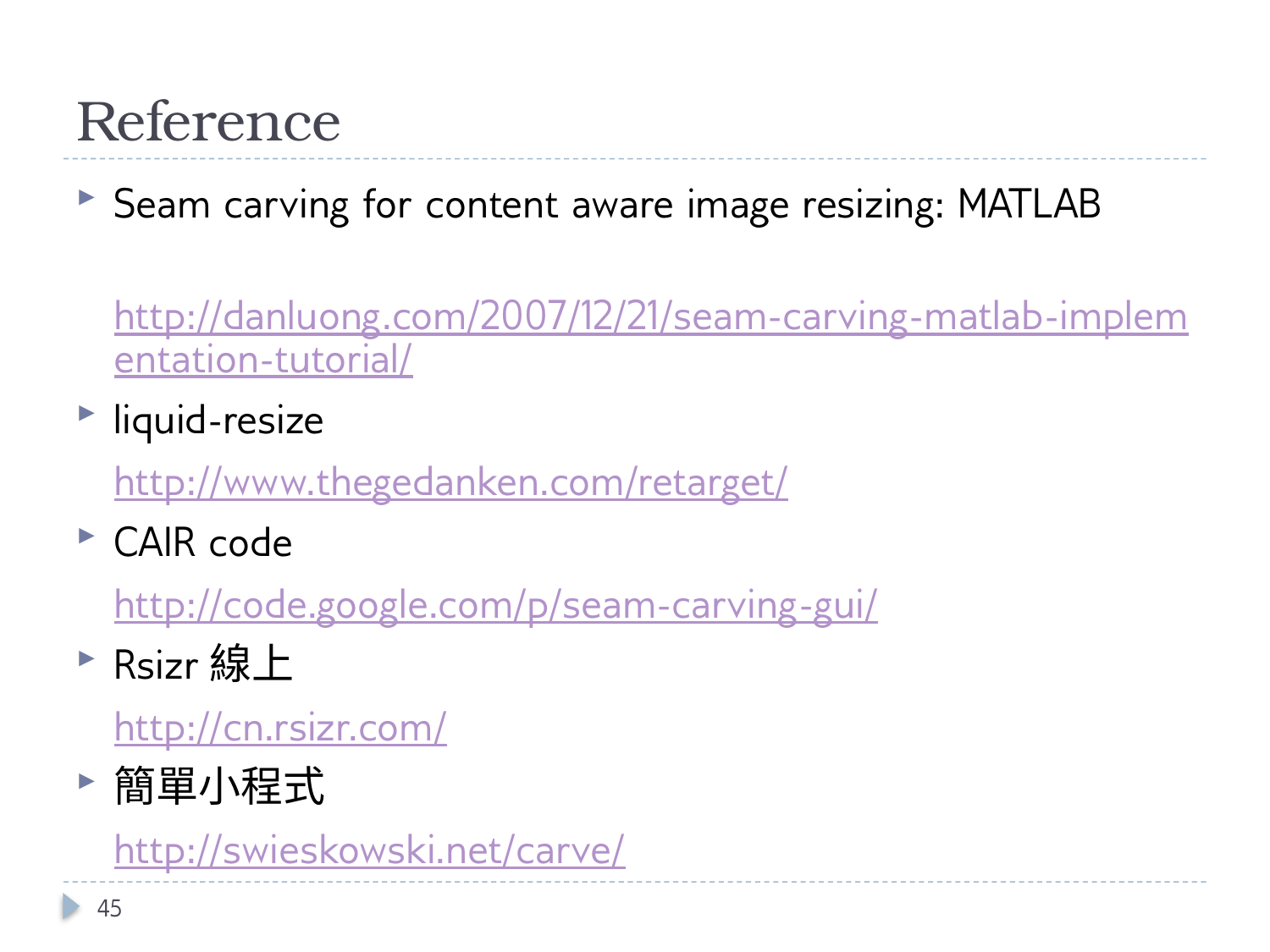

# Reference
Seam carving for content aware image resizing: MATLAB
	http://danluong.com/2007/12/21/seam-carving-matlab-implementation-tutorial/
liquid-resize
	http://www.thegedanken.com/retarget/
CAIR code
	http://code.google.com/p/seam-carving-gui/
Rsizr線上
	http://cn.rsizr.com/
簡單小程式
	http://swieskowski.net/carve/
45